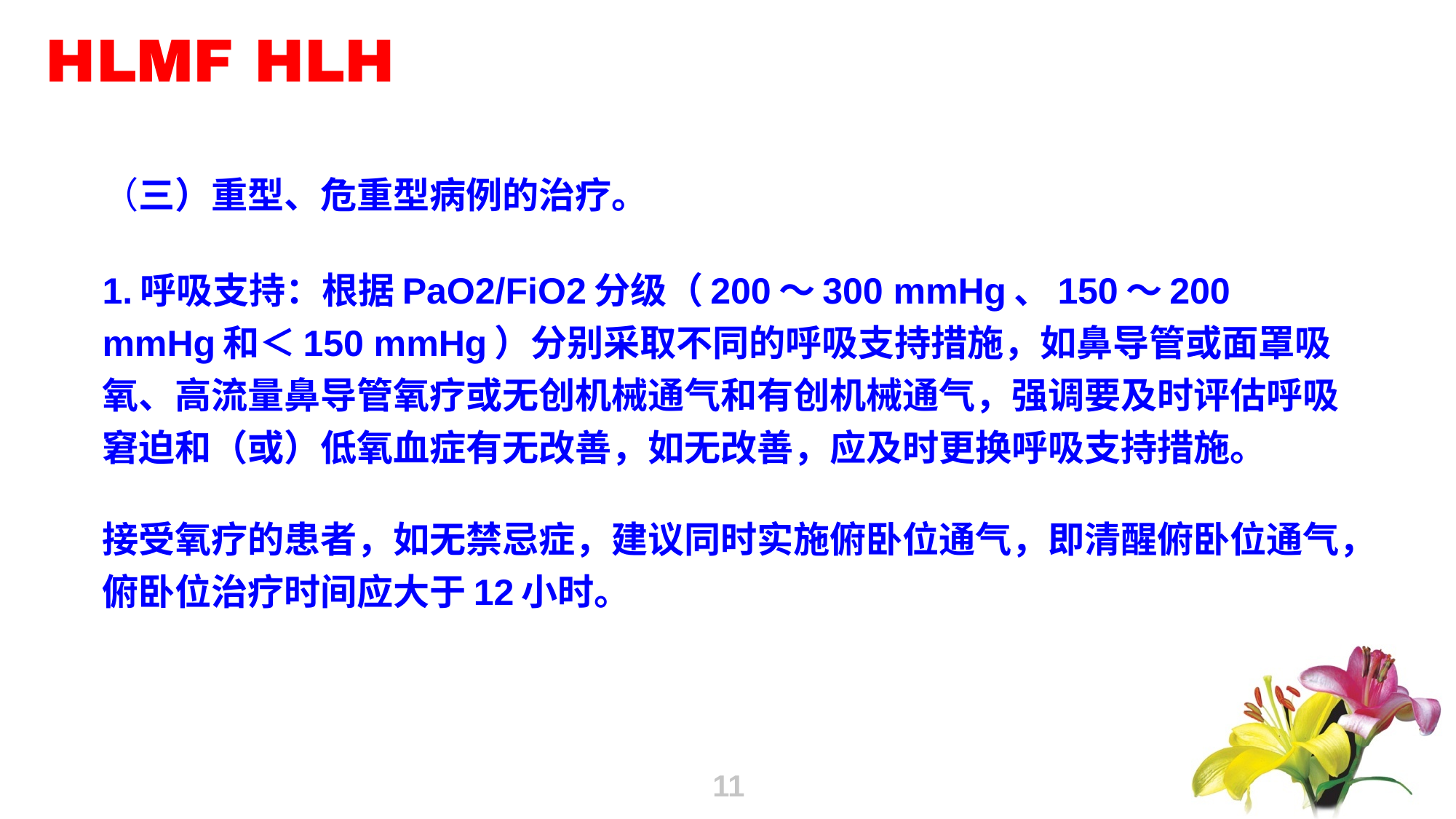

（三）重型、危重型病例的治疗。
1.呼吸支持：根据PaO2/FiO2分级（200～300 mmHg、150～200
mmHg和＜150 mmHg）分别采取不同的呼吸支持措施，如鼻导管或面罩吸
氧、高流量鼻导管氧疗或无创机械通气和有创机械通气，强调要及时评估呼吸
窘迫和（或）低氧血症有无改善，如无改善，应及时更换呼吸支持措施。
接受氧疗的患者，如无禁忌症，建议同时实施俯卧位通气，即清醒俯卧位通气，
俯卧位治疗时间应大于12小时。

11